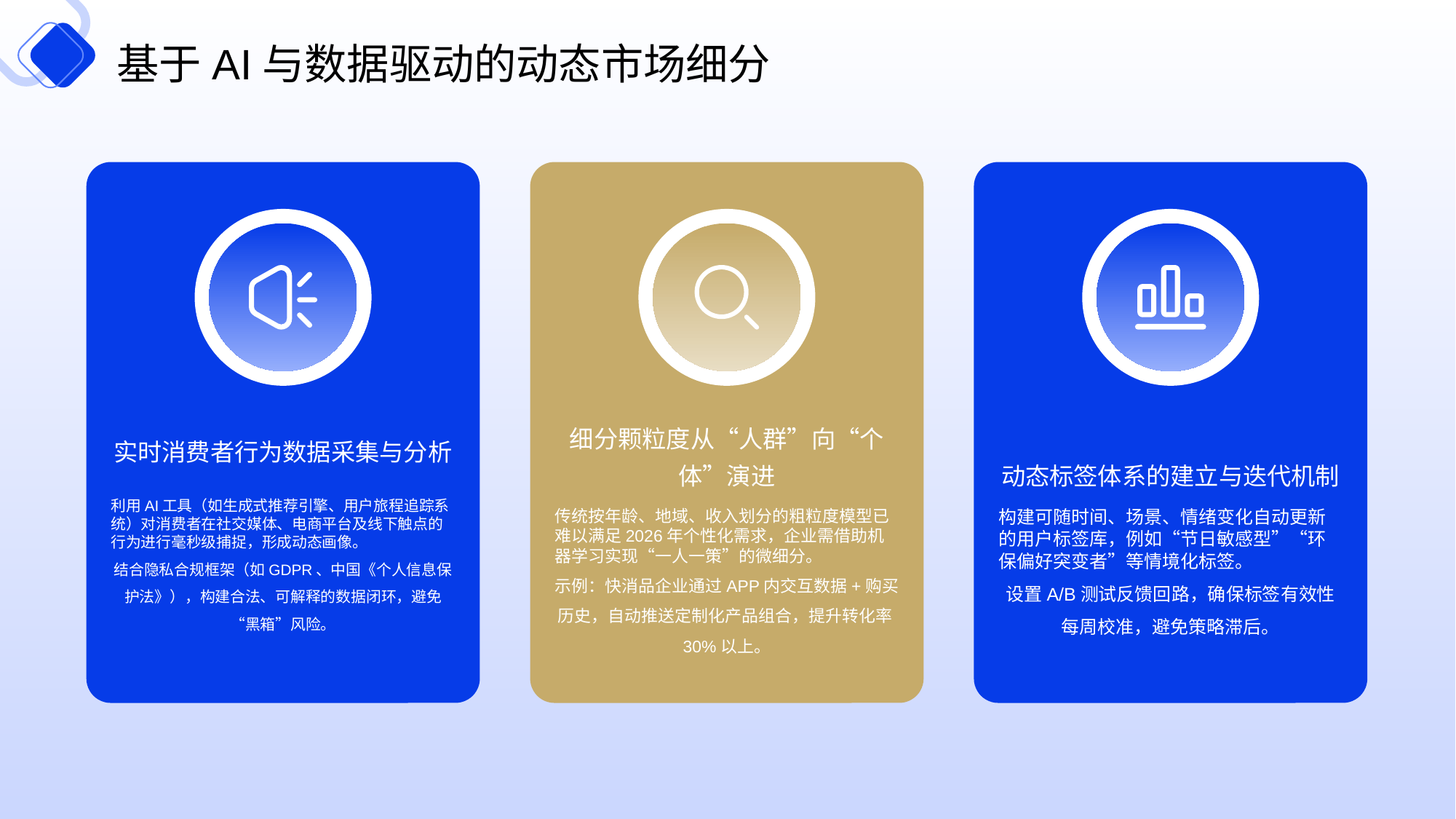

基于AI与数据驱动的动态市场细分

实时消费者行为数据采集与分析
细分颗粒度从“人群”向“个体”演进
动态标签体系的建立与迭代机制
利用AI工具（如生成式推荐引擎、用户旅程追踪系统）对消费者在社交媒体、电商平台及线下触点的行为进行毫秒级捕捉，形成动态画像。
结合隐私合规框架（如GDPR、中国《个人信息保护法》），构建合法、可解释的数据闭环，避免“黑箱”风险。
传统按年龄、地域、收入划分的粗粒度模型已难以满足2026年个性化需求，企业需借助机器学习实现“一人一策”的微细分。
示例：快消品企业通过APP内交互数据+购买历史，自动推送定制化产品组合，提升转化率30%以上。
构建可随时间、场景、情绪变化自动更新的用户标签库，例如“节日敏感型”“环保偏好突变者”等情境化标签。
设置A/B测试反馈回路，确保标签有效性每周校准，避免策略滞后。